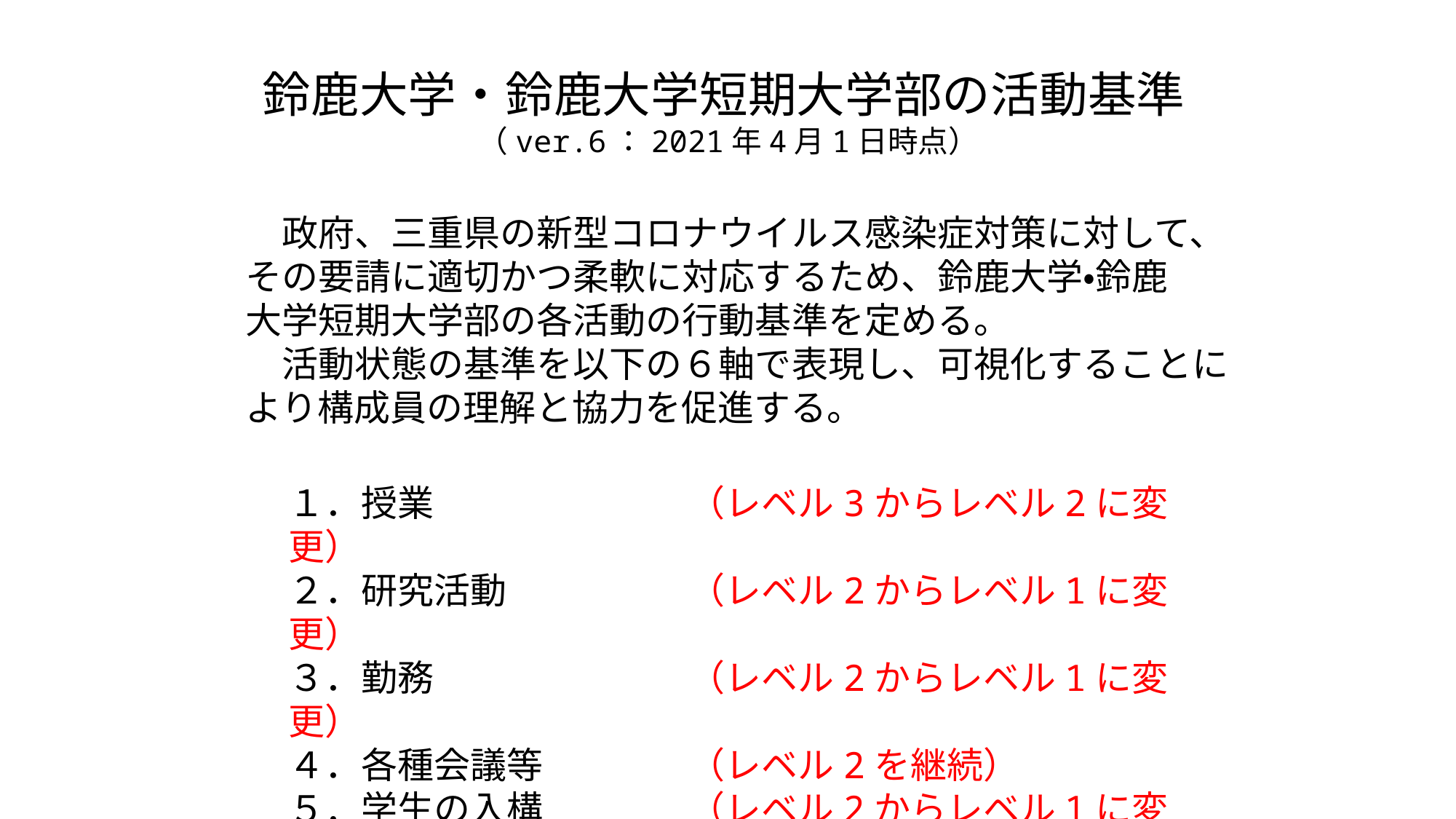

鈴鹿大学・鈴鹿大学短期大学部の活動基準
（ver.6：2021年4月1日時点）
　政府、三重県の新型コロナウイルス感染症対策に対して、
その要請に適切かつ柔軟に対応するため、鈴鹿大学・鈴鹿
大学短期大学部の各活動の行動基準を定める。
　活動状態の基準を以下の６軸で表現し、可視化することにより構成員の理解と協力を促進する。
１．授業　　　　　　　（レベル3からレベル2に変更）
２．研究活動　　　　　（レベル2からレベル1に変更）
３．勤務　　　　　　　（レベル2からレベル1に変更）
４．各種会議等　　　　（レベル2を継続）
５．学生の入構　　　　（レベル2からレベル1に変更）
６．課外・クラブ活動　（レベル3からレベル2に変更）